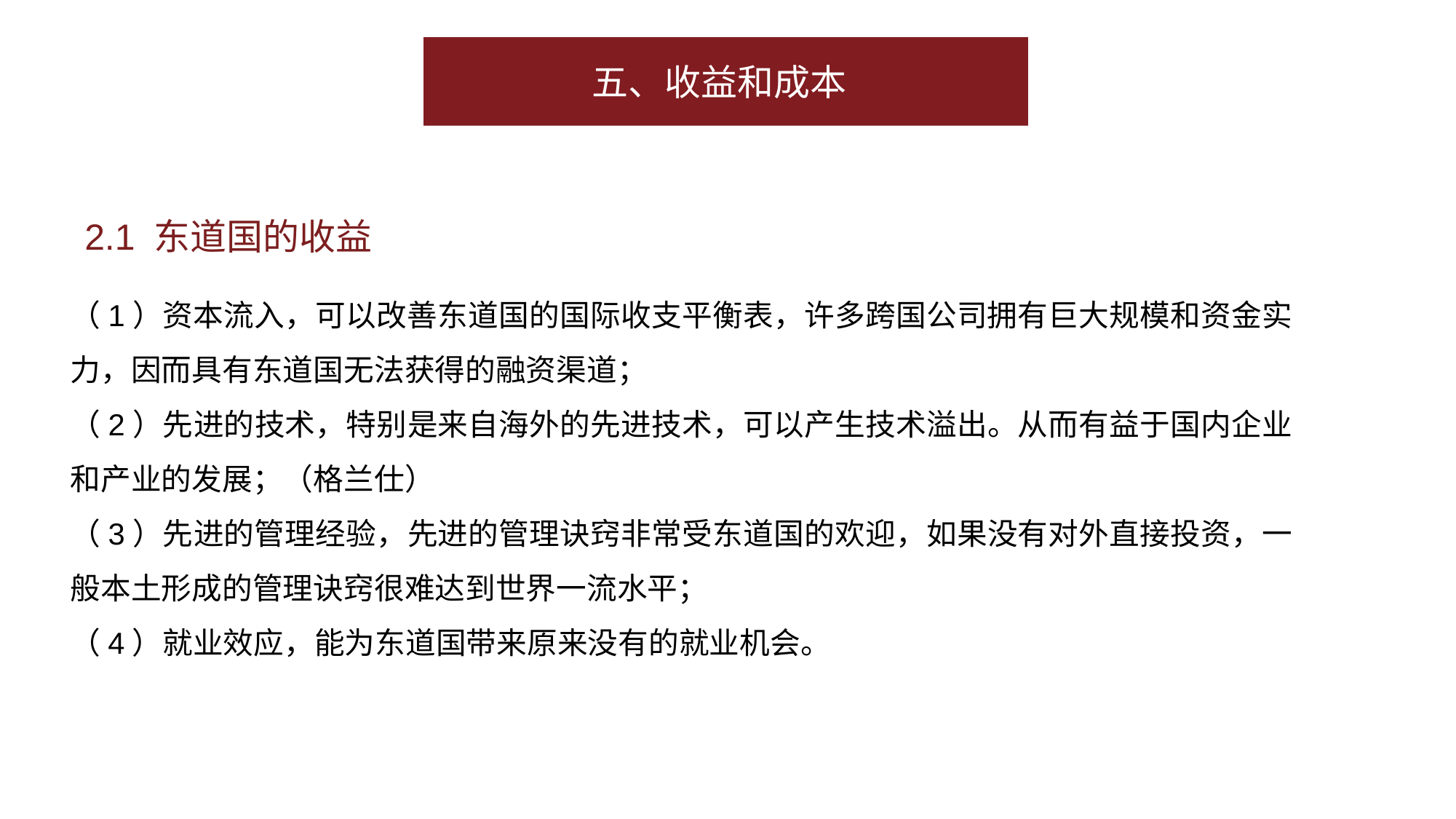

五、收益和成本
2.1 东道国的收益
（1）资本流入，可以改善东道国的国际收支平衡表，许多跨国公司拥有巨大规模和资金实力，因而具有东道国无法获得的融资渠道；
（2）先进的技术，特别是来自海外的先进技术，可以产生技术溢出。从而有益于国内企业和产业的发展；（格兰仕）
（3）先进的管理经验，先进的管理诀窍非常受东道国的欢迎，如果没有对外直接投资，一般本土形成的管理诀窍很难达到世界一流水平；
（4）就业效应，能为东道国带来原来没有的就业机会。